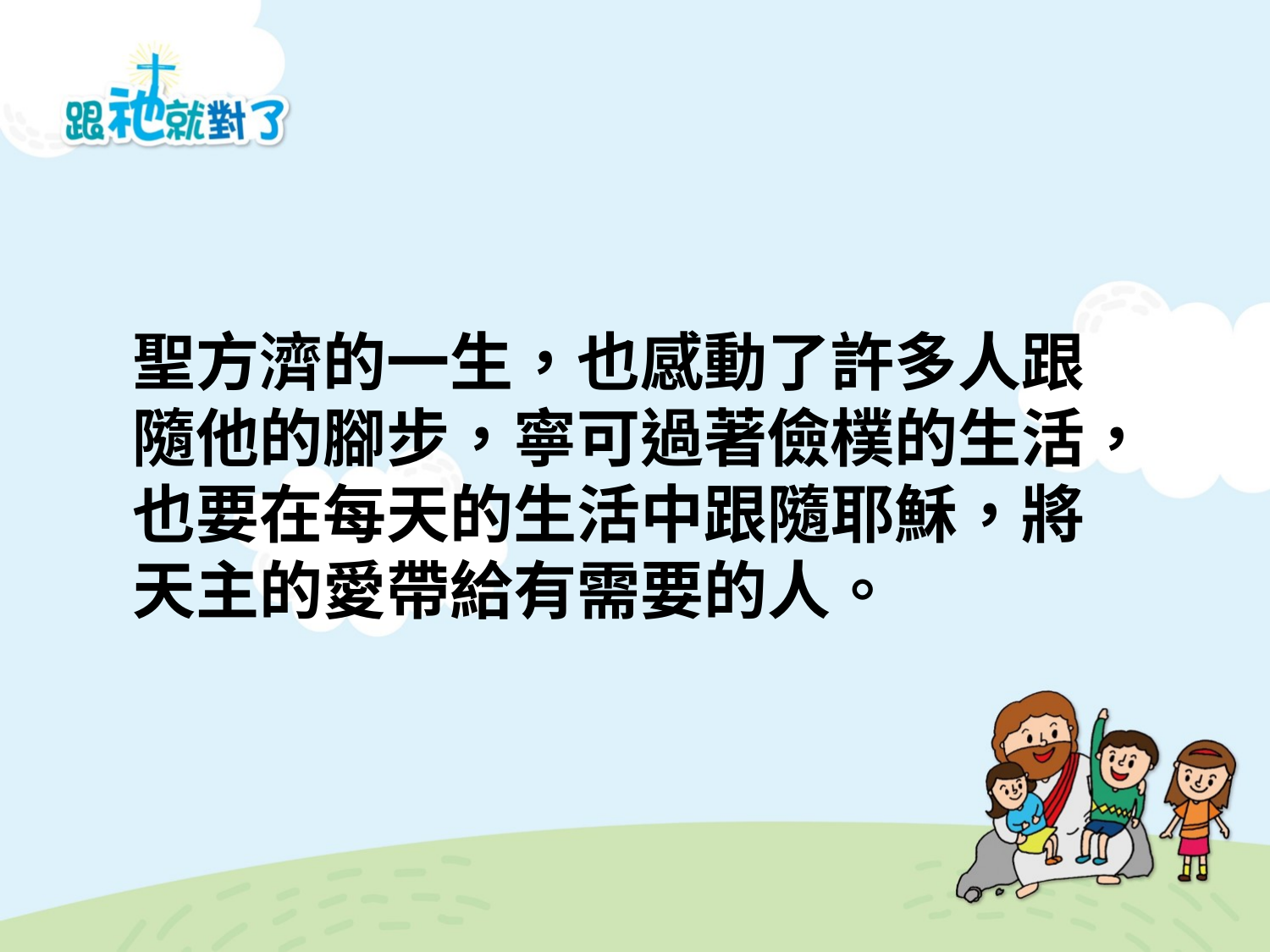

聖方濟的一生，也感動了許多人跟隨他的腳步，寧可過著儉樸的生活，也要在每天的生活中跟隨耶穌，將天主的愛帶給有需要的人。